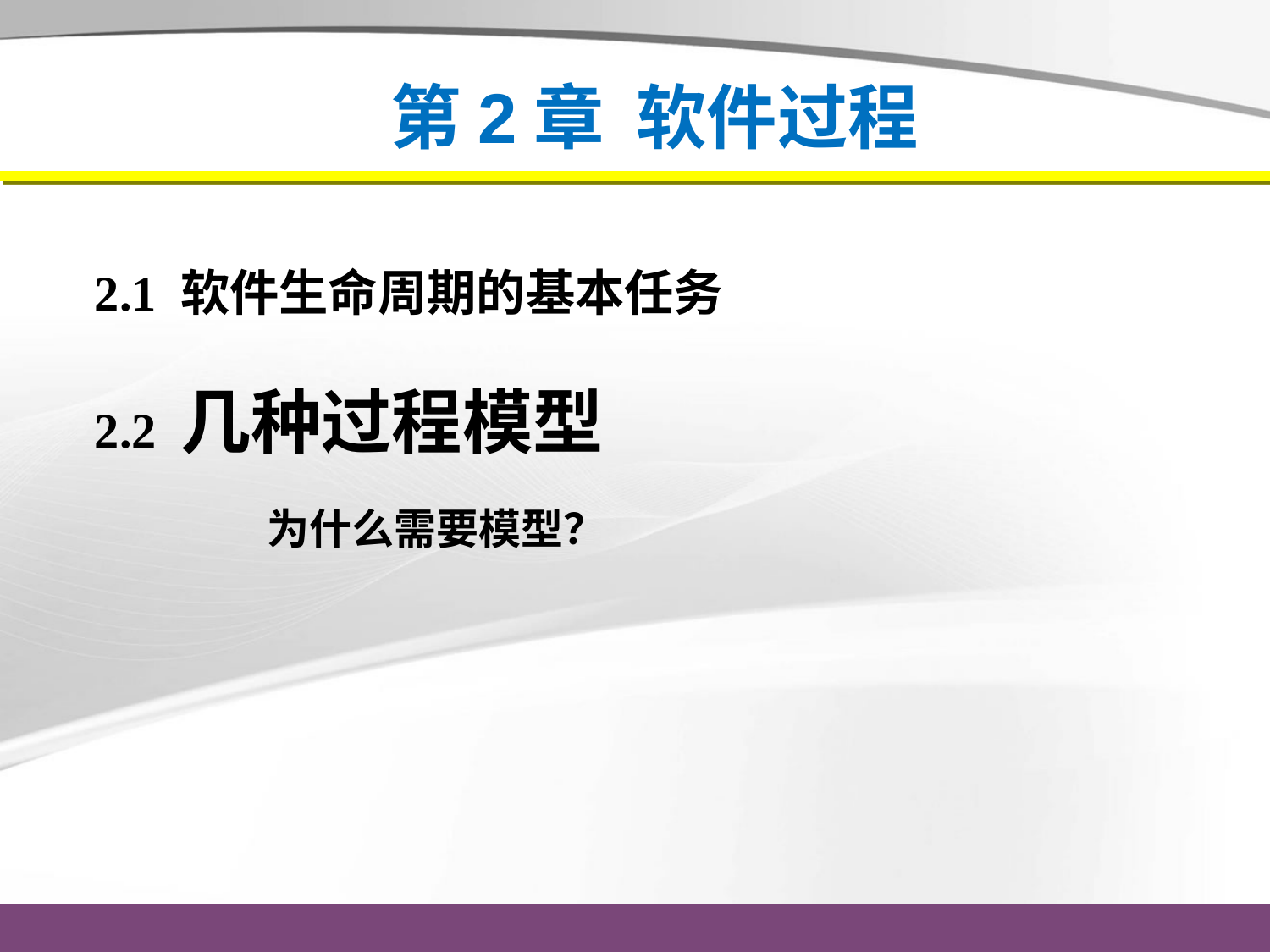

# 第2章  软件过程
2.1 软件生命周期的基本任务
2.2 几种过程模型
为什么需要模型？